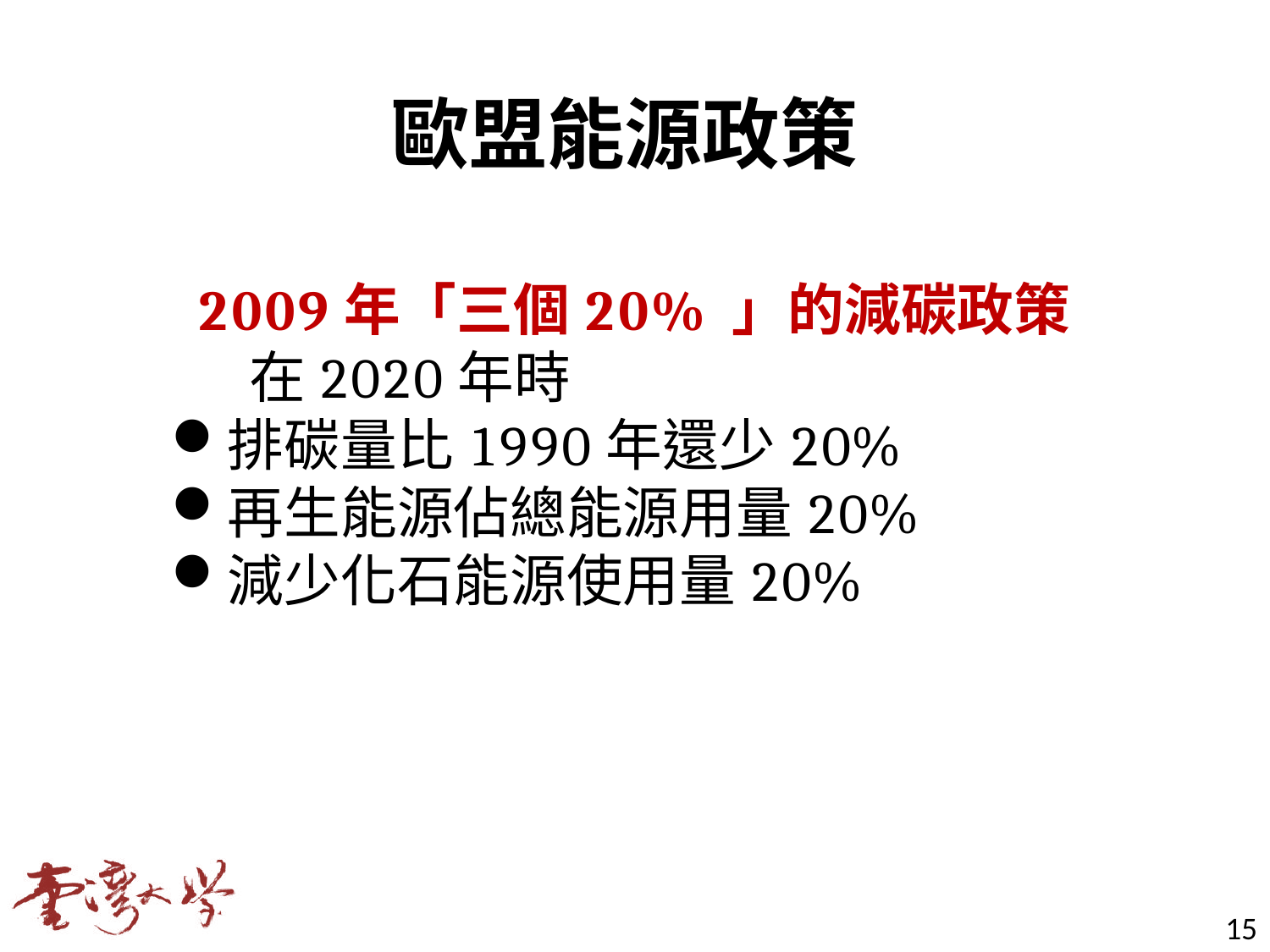

歐盟能源政策
2009年「三個20% 」的減碳政策
      在2020年時
排碳量比1990年還少20%
再生能源佔總能源用量20%
減少化石能源使用量20%
15